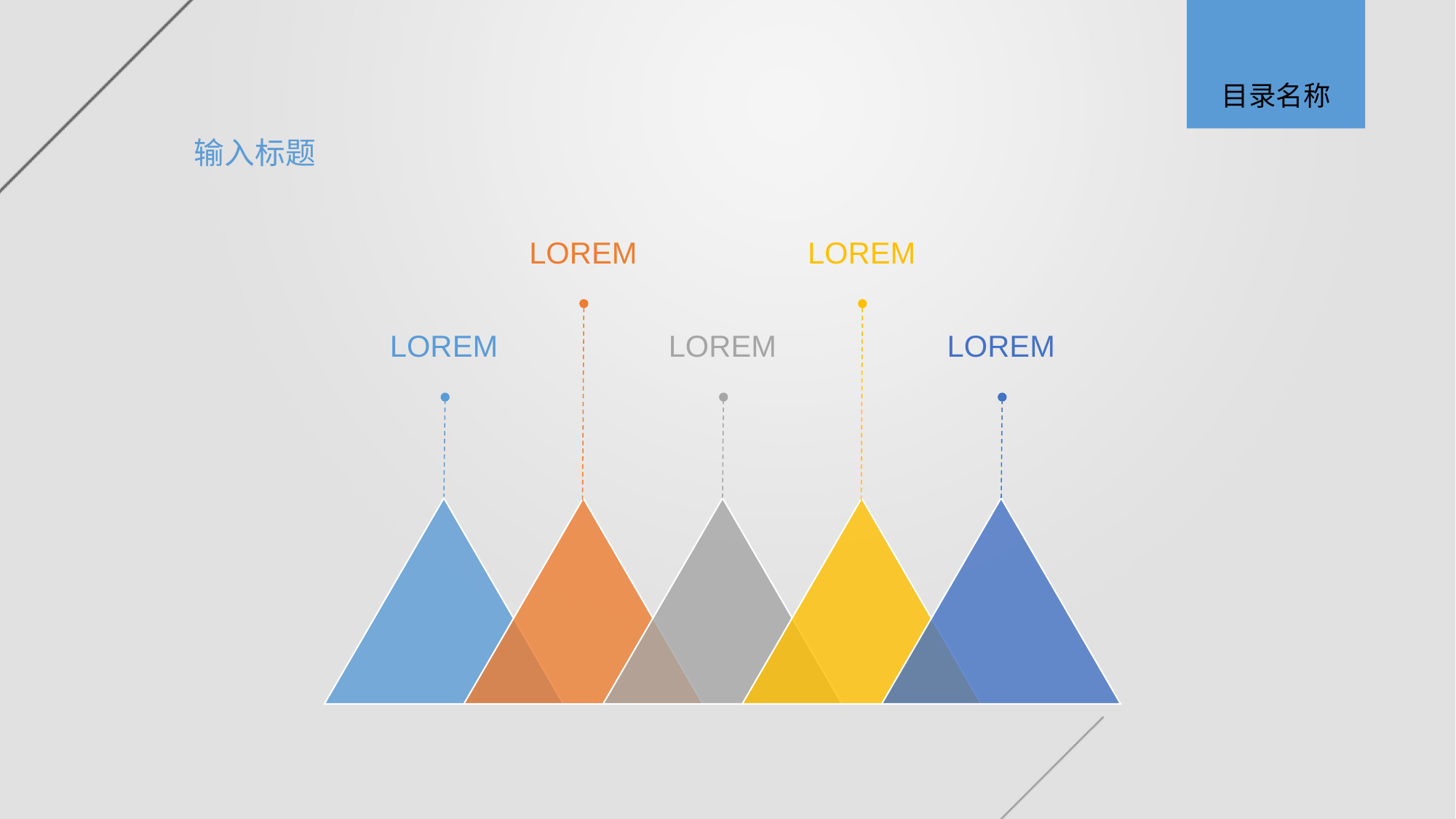

目录名称
输入标题
LOREM
LOREM
LOREM
LOREM
LOREM